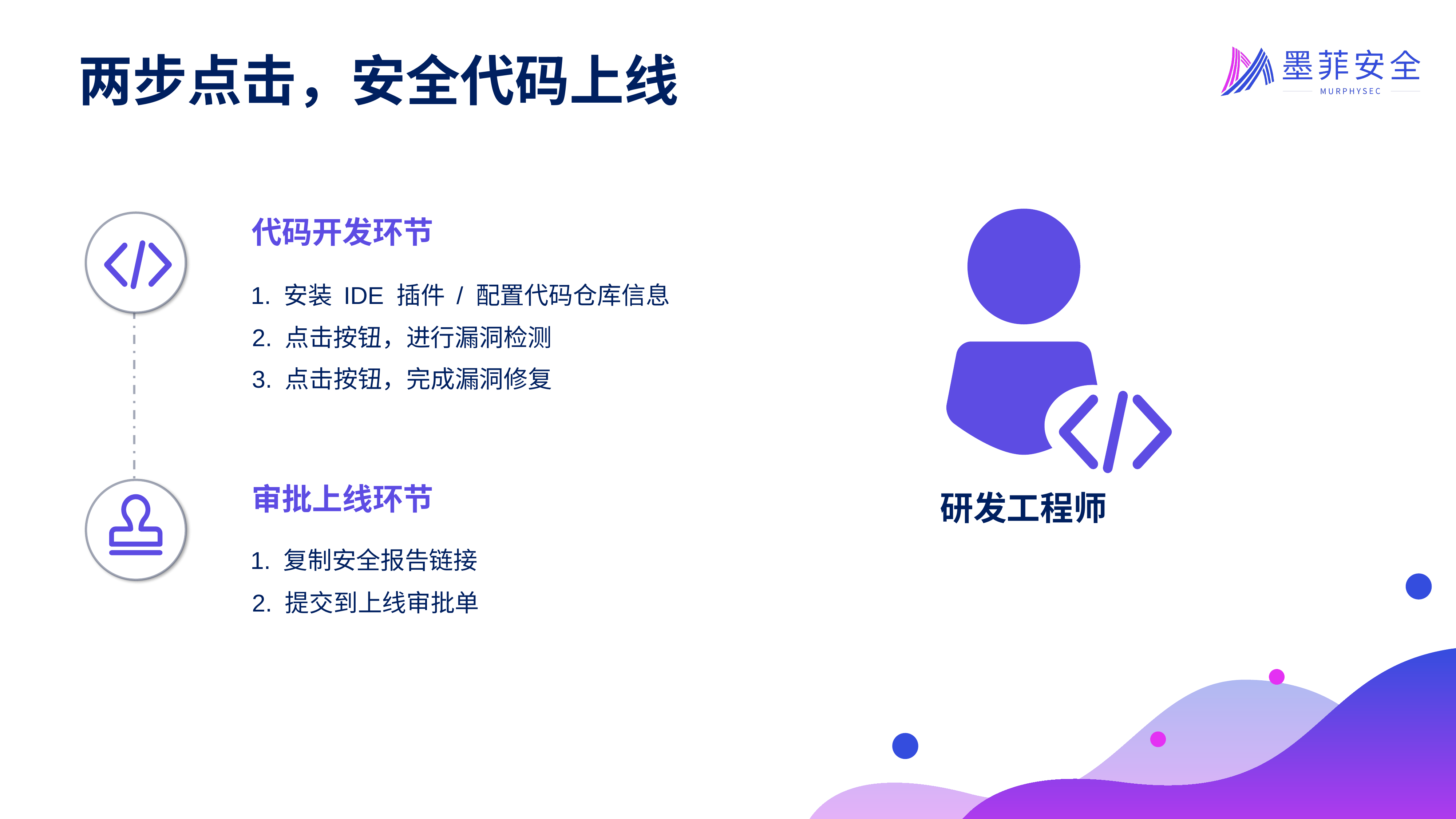

两步点击，安全代码上线

代码开发环节

1. 安装 IDE 插件 / 配置代码仓库信息
2. 点击按钮，进行漏洞检测
3. 点击按钮，完成漏洞修复
审批上线环节

研发工程师
1. 复制安全报告链接
2. 提交到上线审批单